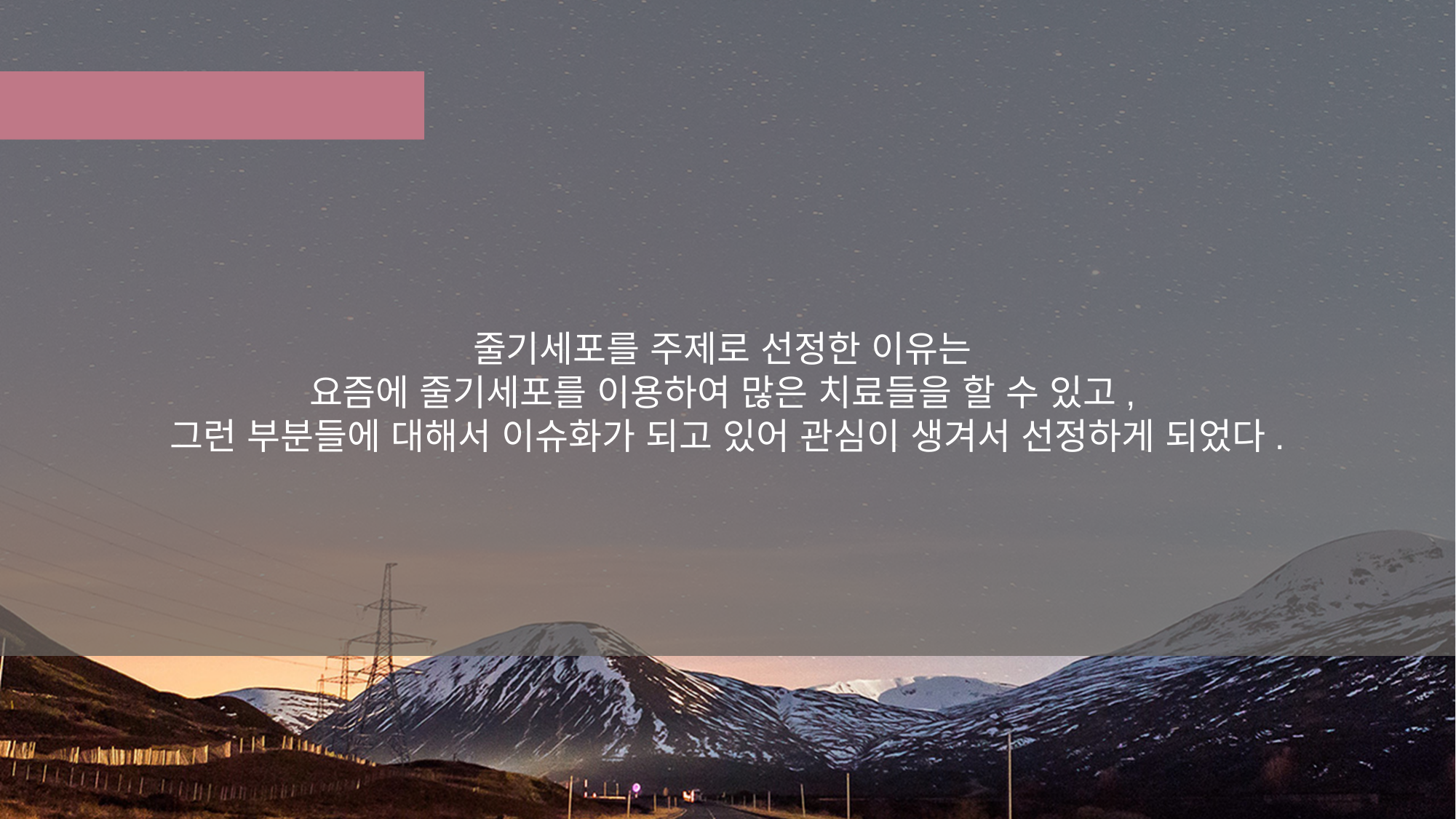

01
_  주제선정이유

줄기세포를 주제로 선정한 이유는
요즘에 줄기세포를 이용하여 많은 치료들을 할 수 있고,
그런 부분들에 대해서 이슈화가 되고 있어 관심이 생겨서 선정하게 되었다.